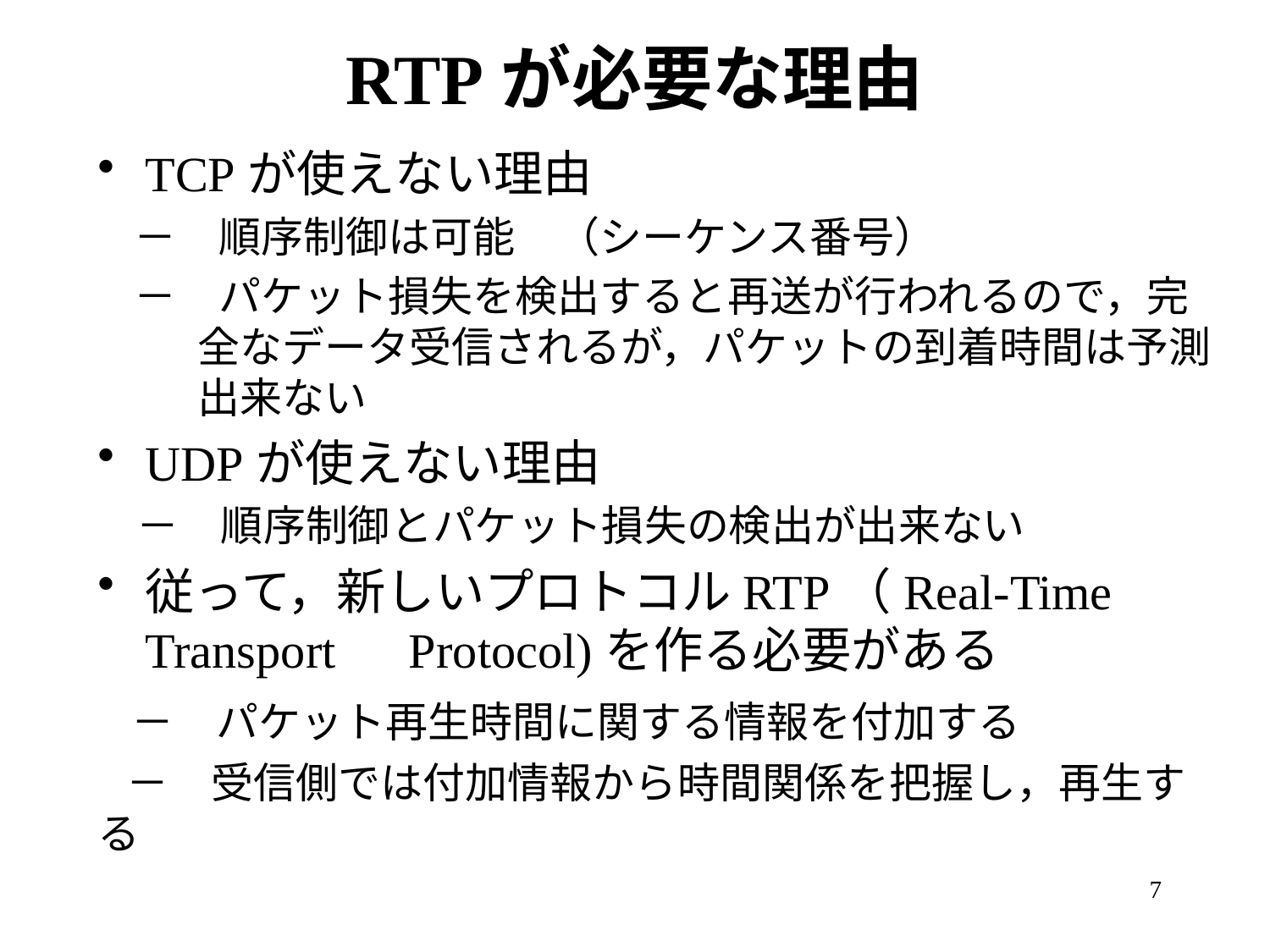

# RTPが必要な理由
TCPが使えない理由
－　順序制御は可能　（シーケンス番号）
－　パケット損失を検出すると再送が行われるので，完全なデータ受信されるが，パケットの到着時間は予測出来ない
UDPが使えない理由
   －　順序制御とパケット損失の検出が出来ない
従って，新しいプロトコルRTP（Real-Time　Transport　Protocol)を作る必要がある
  －　パケット再生時間に関する情報を付加する
  －　受信側では付加情報から時間関係を把握し，再生する

7